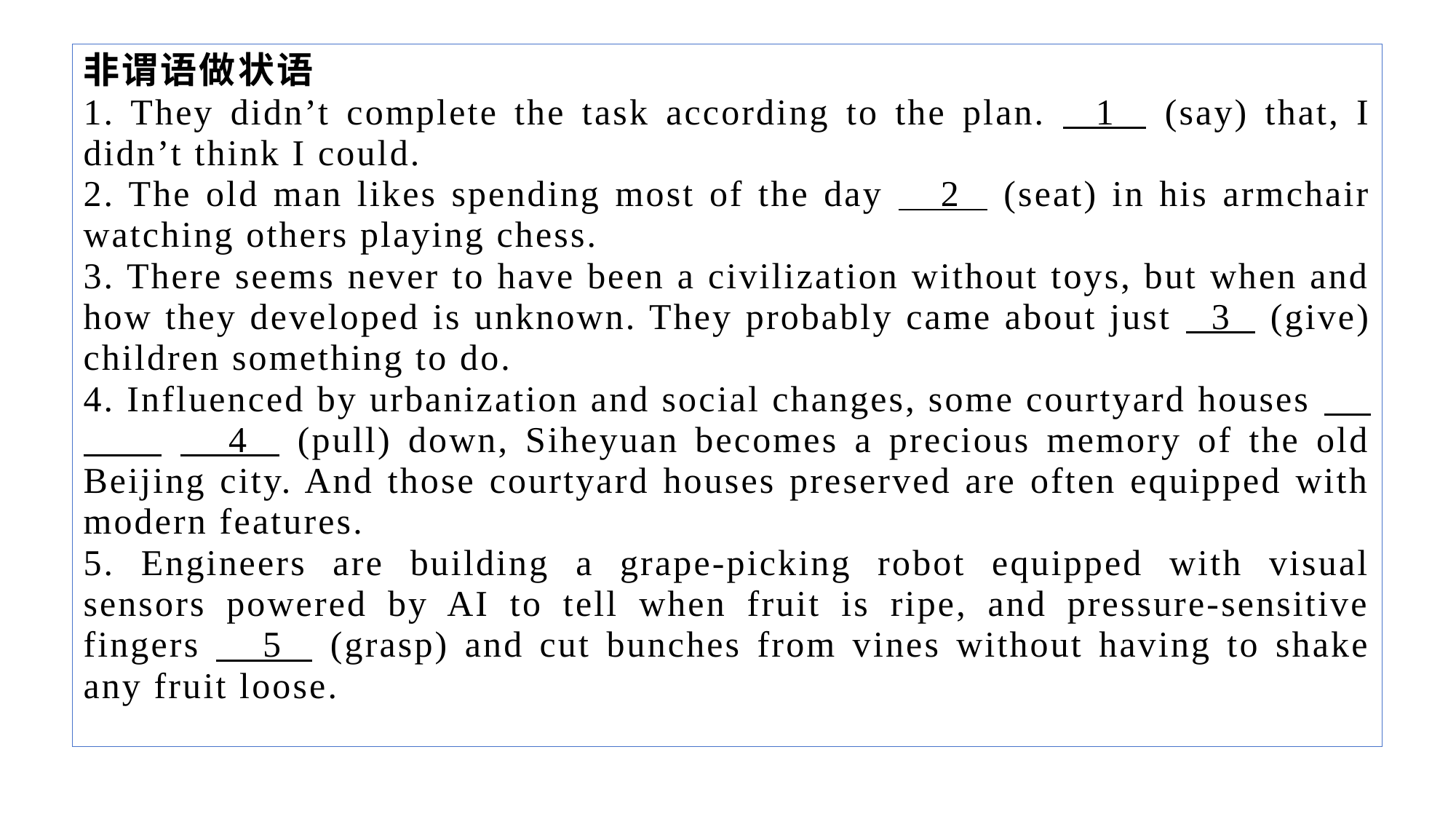

非谓语做状语
1. They didn’t complete the task according to the plan.   1   (say) that, I didn’t think I could.
2. The old man likes spending most of the day    2   (seat) in his armchair watching others playing chess.
3. There seems never to have been a civilization without toys, but when and how they developed is unknown. They probably came about just   3   (give) children something to do.
4. Influenced by urbanization and social changes, some courtyard houses               4   (pull) down, Siheyuan becomes a precious memory of the old Beijing city. And those courtyard houses preserved are often equipped with modern features.
5. Engineers are building a grape-picking robot equipped with visual sensors powered by AI to tell when fruit is ripe, and pressure-sensitive fingers    5   (grasp) and cut bunches from vines without having to shake any fruit loose.